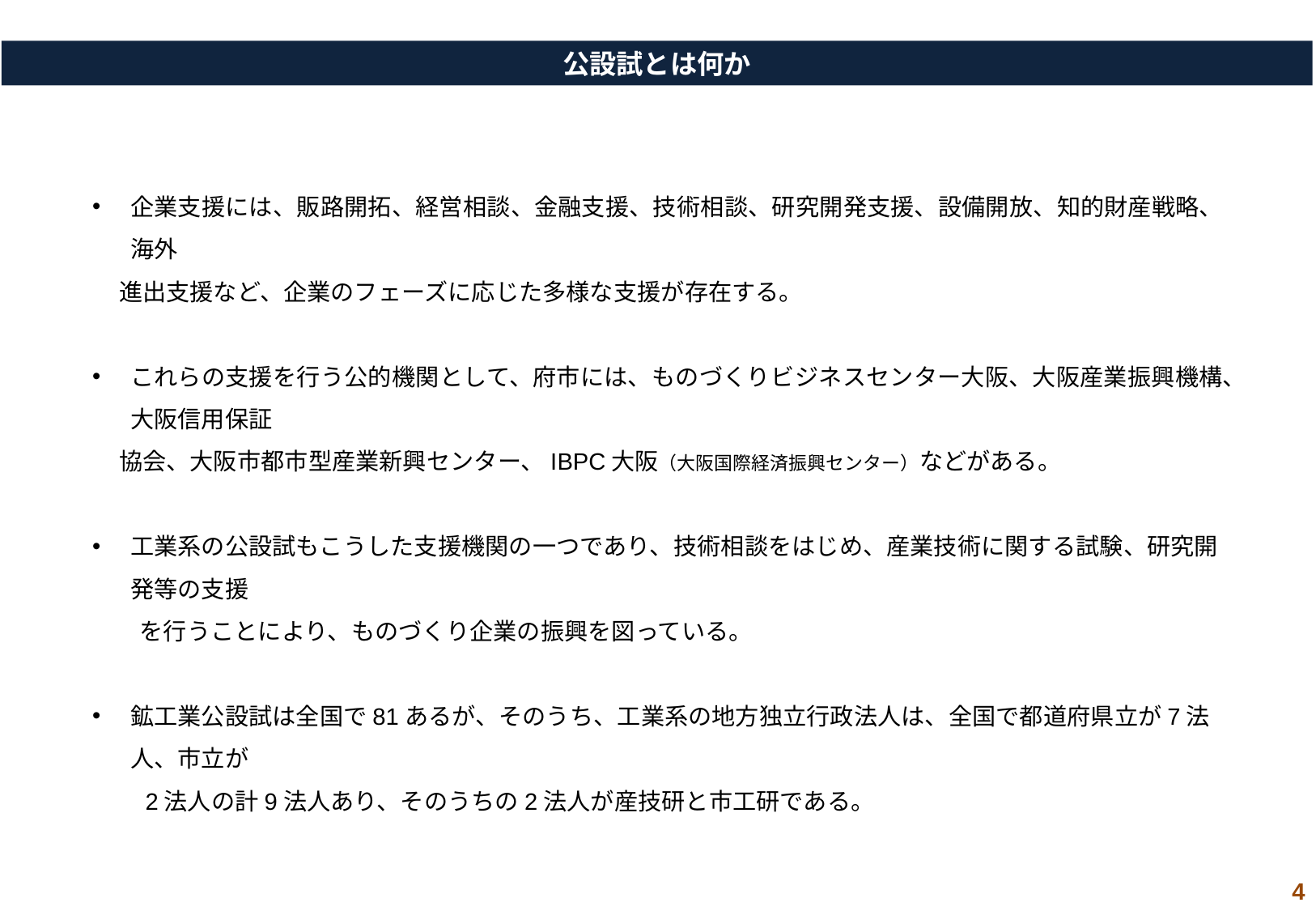

公設試とは何か

企業支援には、販路開拓、経営相談、金融支援、技術相談、研究開発支援、設備開放、知的財産戦略、海外
    進出支援など、企業のフェーズに応じた多様な支援が存在する。

これらの支援を行う公的機関として、府市には、ものづくりビジネスセンター大阪、大阪産業振興機構、大阪信用保証
    協会、大阪市都市型産業新興センター、IBPC大阪（大阪国際経済振興センター）などがある。

工業系の公設試もこうした支援機関の一つであり、技術相談をはじめ、産業技術に関する試験、研究開発等の支援
　　を行うことにより、ものづくり企業の振興を図っている。

鉱工業公設試は全国で81あるが、そのうち、工業系の地方独立行政法人は、全国で都道府県立が7法人、市立が
　　2法人の計9法人あり、そのうちの2法人が産技研と市工研である。
4